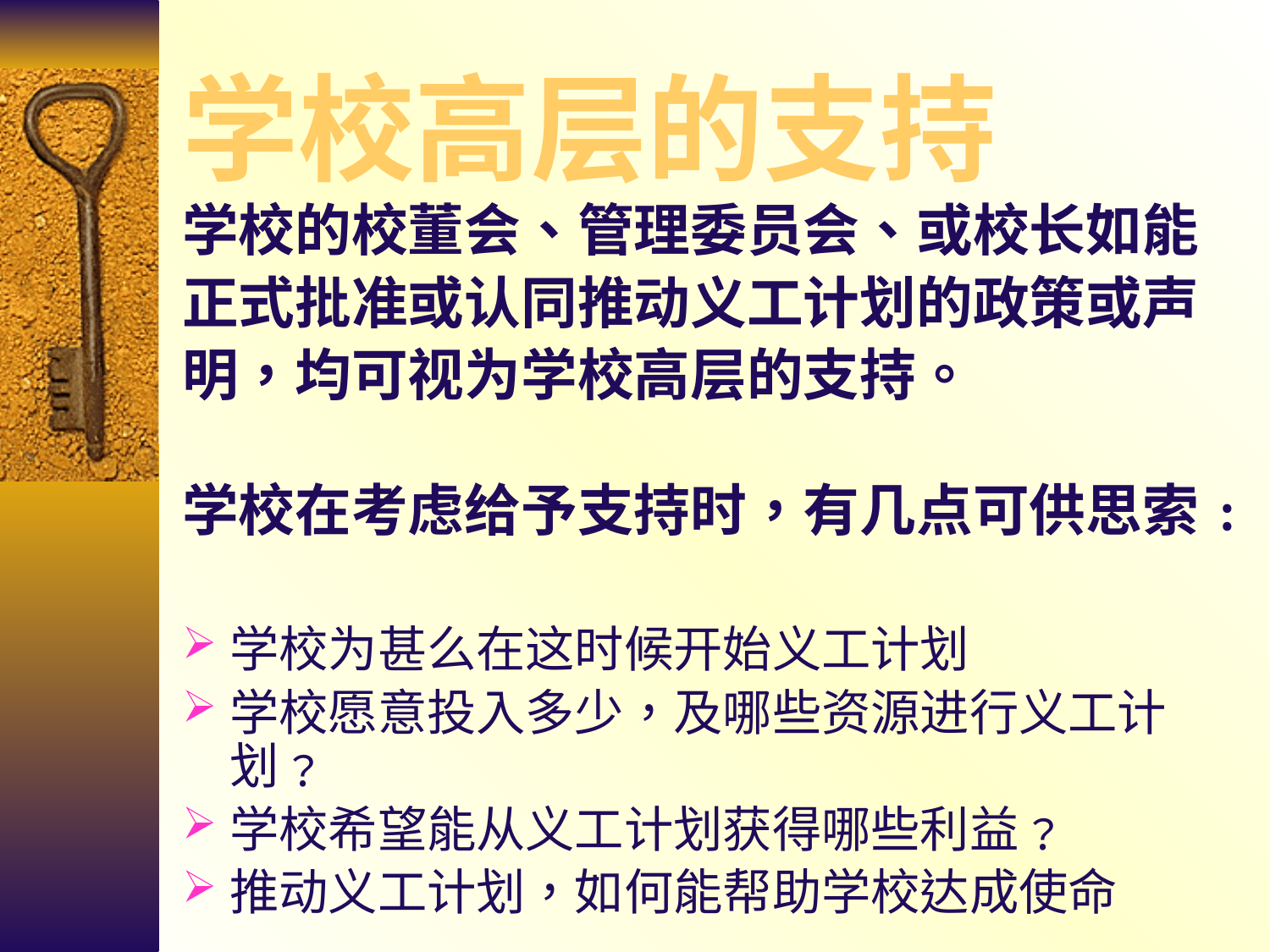

# 学校高层的支持
学校的校董会、管理委员会、或校长如能
正式批准或认同推动义工计划的政策或声
明，均可视为学校高层的支持。

学校在考虑给予支持时，有几点可供思索﹕

学校为甚么在这时候开始义工计划
学校愿意投入多少，及哪些资源进行义工计划﹖
学校希望能从义工计划获得哪些利益﹖
推动义工计划，如何能帮助学校达成使命